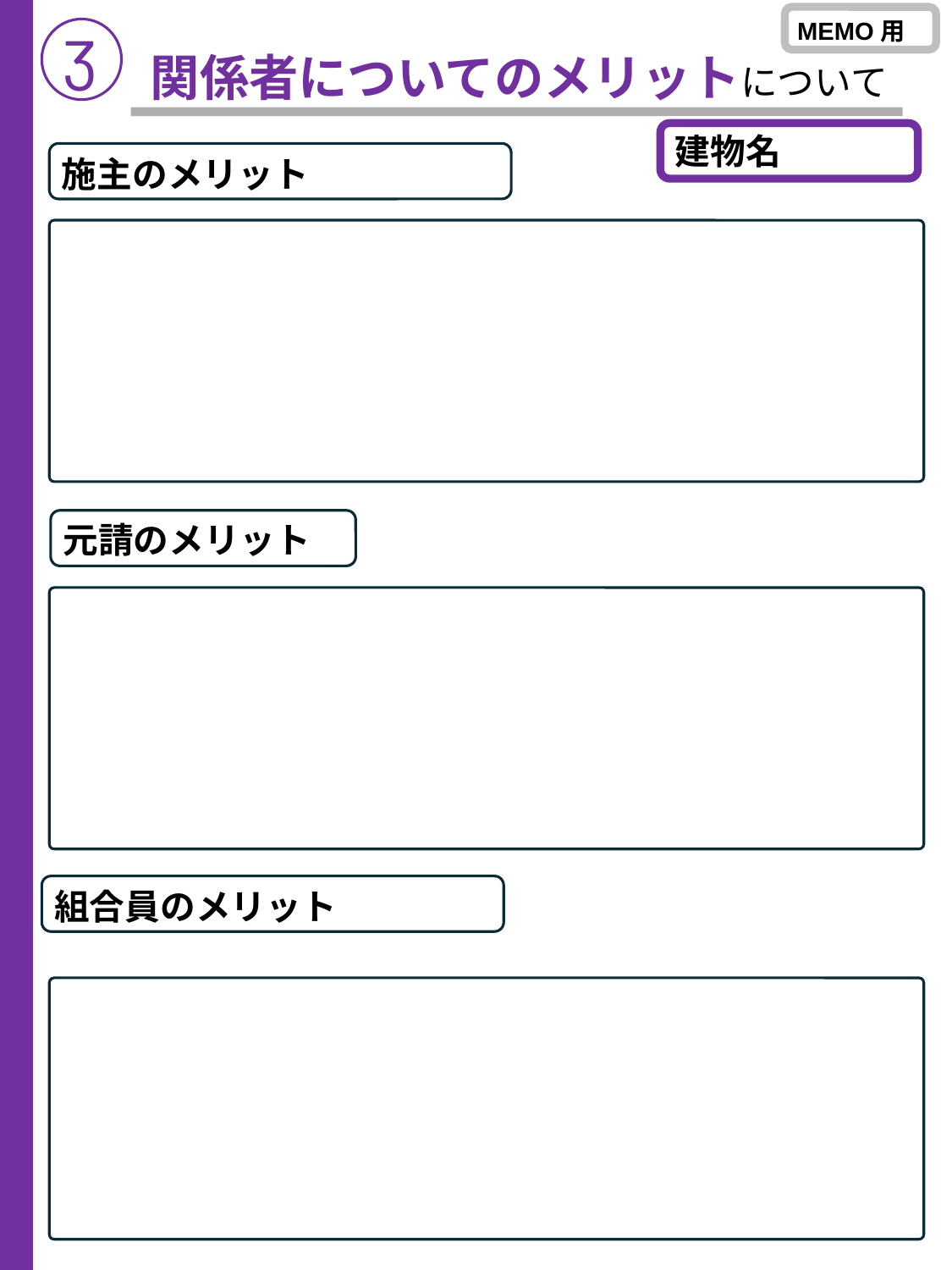

MEMO用
3

関係者についてのメリットについて

建物名

施主のメリット

元請のメリット

組合員のメリット